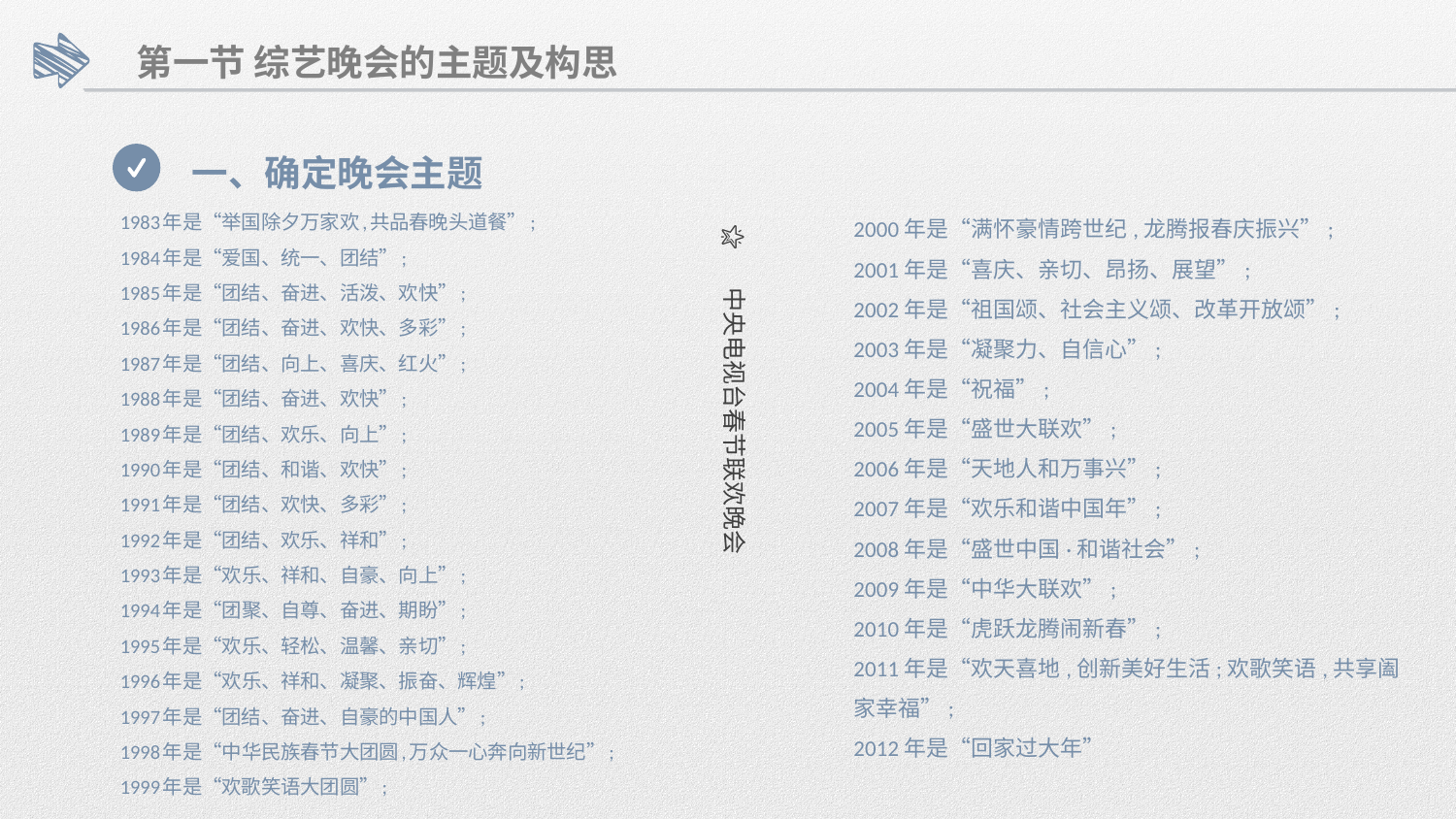

第一节 综艺晚会的主题及构思
一、确定晚会主题

2000年是“满怀豪情跨世纪,龙腾报春庆振兴”;
2001年是“喜庆、亲切、昂扬、展望”;
2002年是“祖国颂、社会主义颂、改革开放颂”;
2003年是“凝聚力、自信心”;
2004年是“祝福”;
2005年是“盛世大联欢”;
2006年是“天地人和万事兴”;
2007年是“欢乐和谐中国年”;
2008年是“盛世中国·和谐社会”;
2009年是“中华大联欢”;
2010年是“虎跃龙腾闹新春”;
2011年是“欢天喜地,创新美好生活;欢歌笑语,共享阖家幸福”;
2012年是“回家过大年”
1983年是“举国除夕万家欢,共品春晚头道餐”;
1984年是“爱国、统一、团结”;
1985年是“团结、奋进、活泼、欢快”;
1986年是“团结、奋进、欢快、多彩”;
1987年是“团结、向上、喜庆、红火”;
1988年是“团结、奋进、欢快”;
1989年是“团结、欢乐、向上”;
1990年是“团结、和谐、欢快”;
1991年是“团结、欢快、多彩”;
1992年是“团结、欢乐、祥和”;
1993年是“欢乐、祥和、自豪、向上”;
1994年是“团聚、自尊、奋进、期盼”;
1995年是“欢乐、轻松、温馨、亲切”;
1996年是“欢乐、祥和、凝聚、振奋、辉煌”;
1997年是“团结、奋进、自豪的中国人”;
1998年是“中华民族春节大团圆,万众一心奔向新世纪”;
1999年是“欢歌笑语大团圆”;

🌟      中央电视台春节联欢晚会